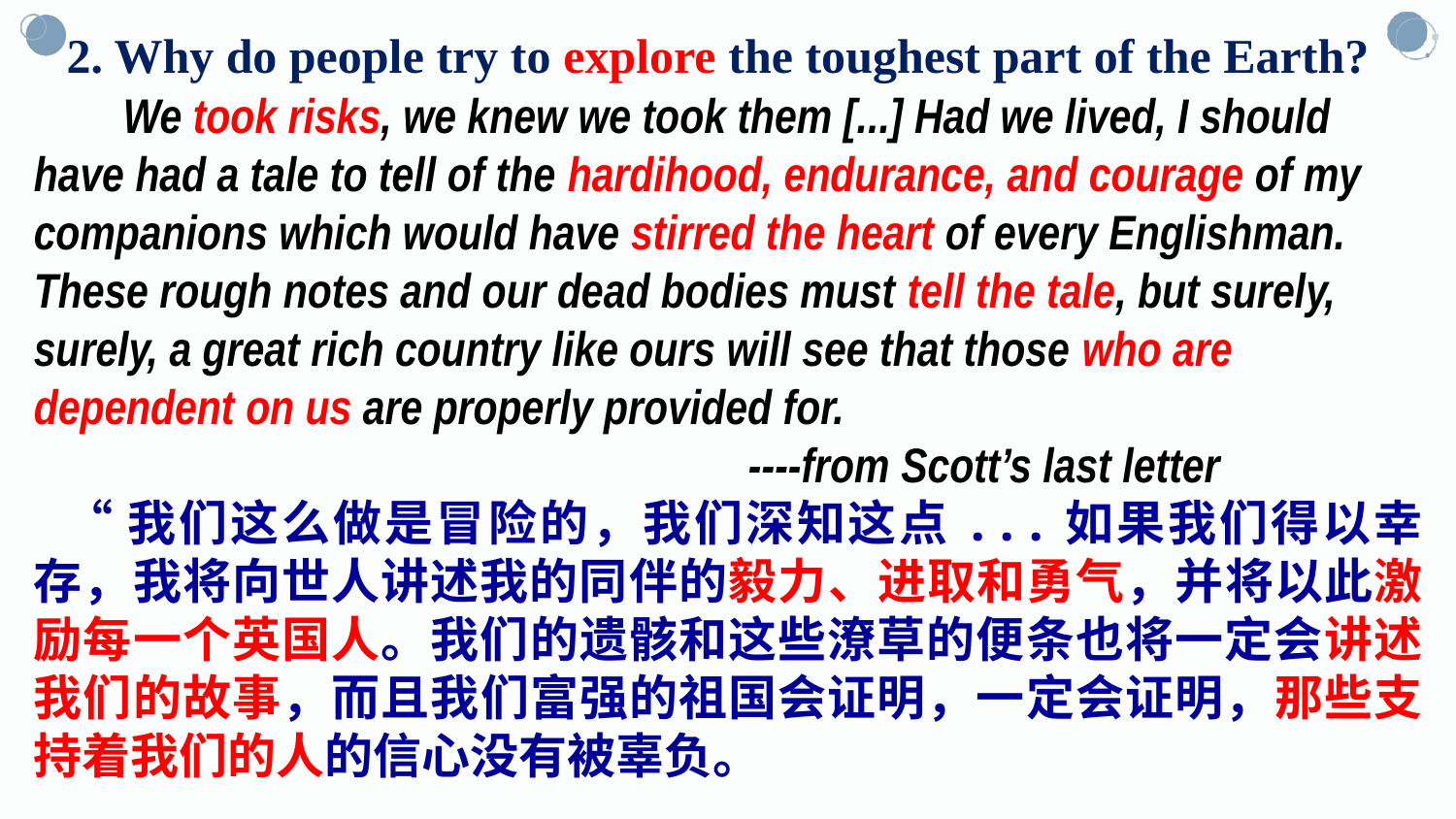

2. Why do people try to explore the toughest part of the Earth?
        We took risks, we knew we took them [...] Had we lived, I should have had a tale to tell of the hardihood, endurance, and courage of my companions which would have stirred the heart of every Englishman. These rough notes and our dead bodies must tell the tale, but surely, surely, a great rich country like ours will see that those who are dependent on us are properly provided for.
                                                                ----from Scott’s last letter
  “我们这么做是冒险的，我们深知这点...如果我们得以幸存，我将向世人讲述我的同伴的毅力、进取和勇气，并将以此激励每一个英国人。我们的遗骸和这些潦草的便条也将一定会讲述我们的故事，而且我们富强的祖国会证明，一定会证明，那些支持着我们的人的信心没有被辜负。